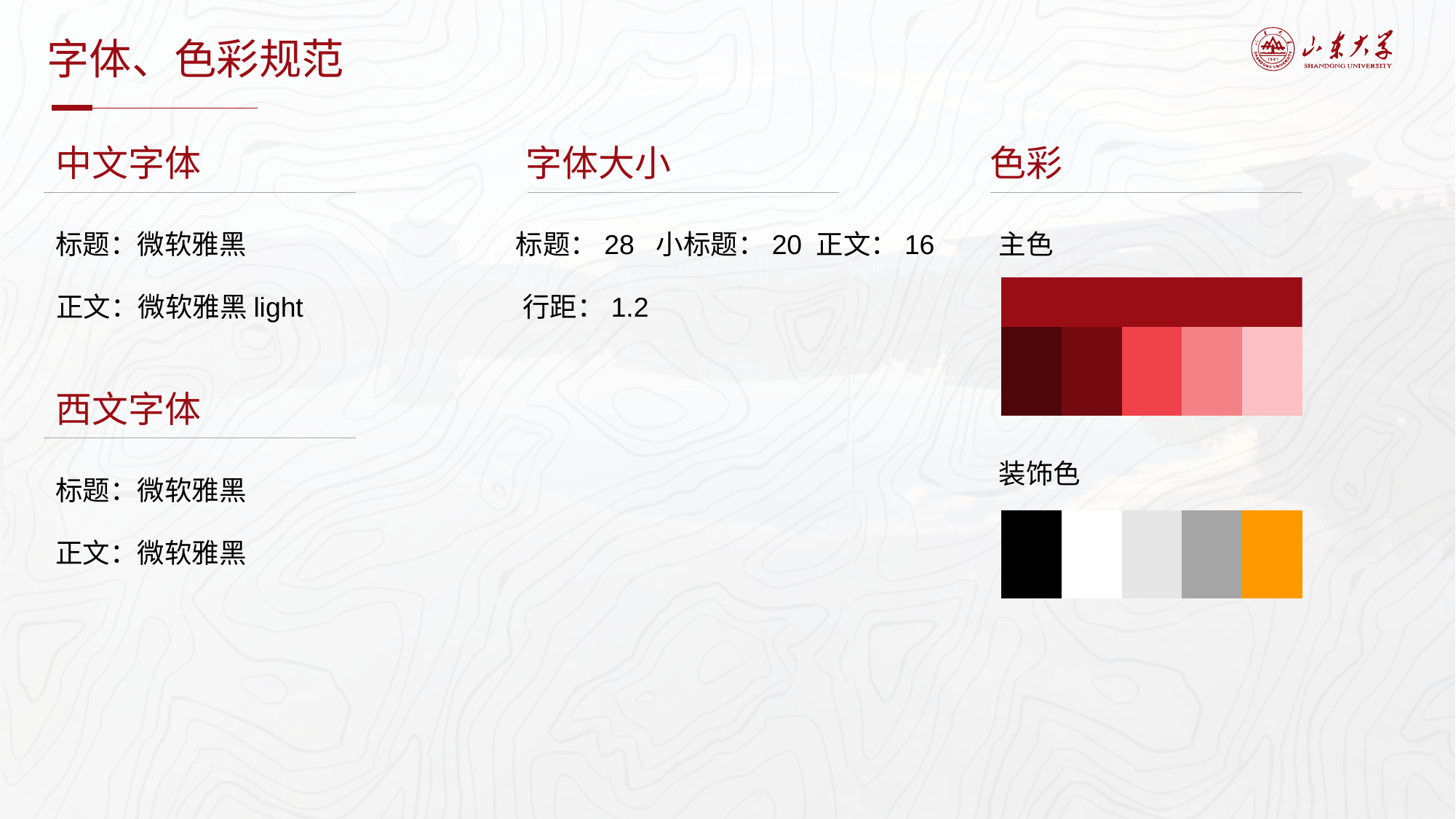

字体、色彩规范

中文字体
字体大小
色彩
标题：微软雅黑
标题：28  小标题：20 正文：16
主色

正文：微软雅黑light
行距：1.2

西文字体
装饰色
标题：微软雅黑

正文：微软雅黑